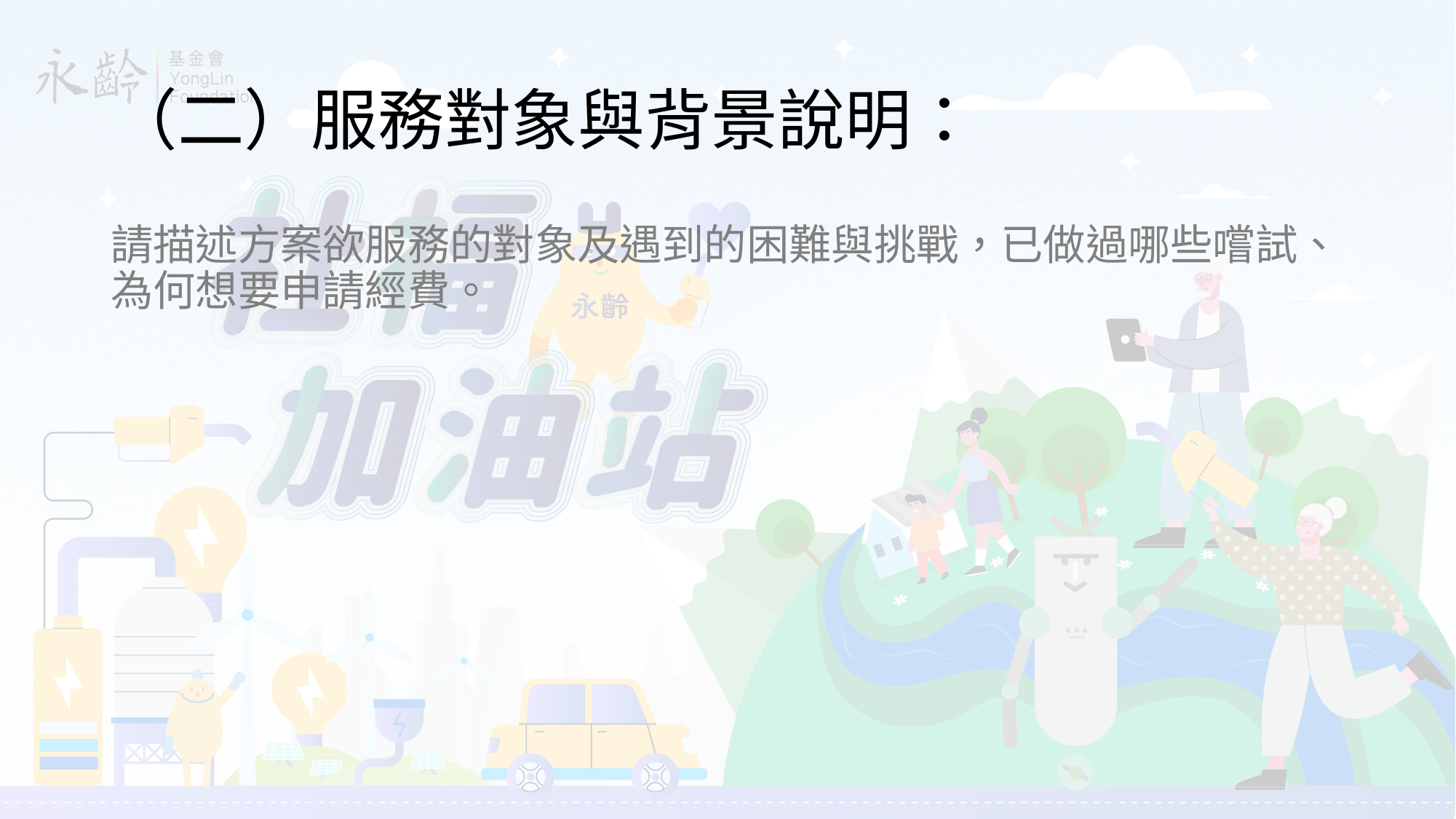

# （二）服務對象與背景說明：
請描述方案欲服務的對象及遇到的困難與挑戰，已做過哪些嚐試、為何想要申請經費。